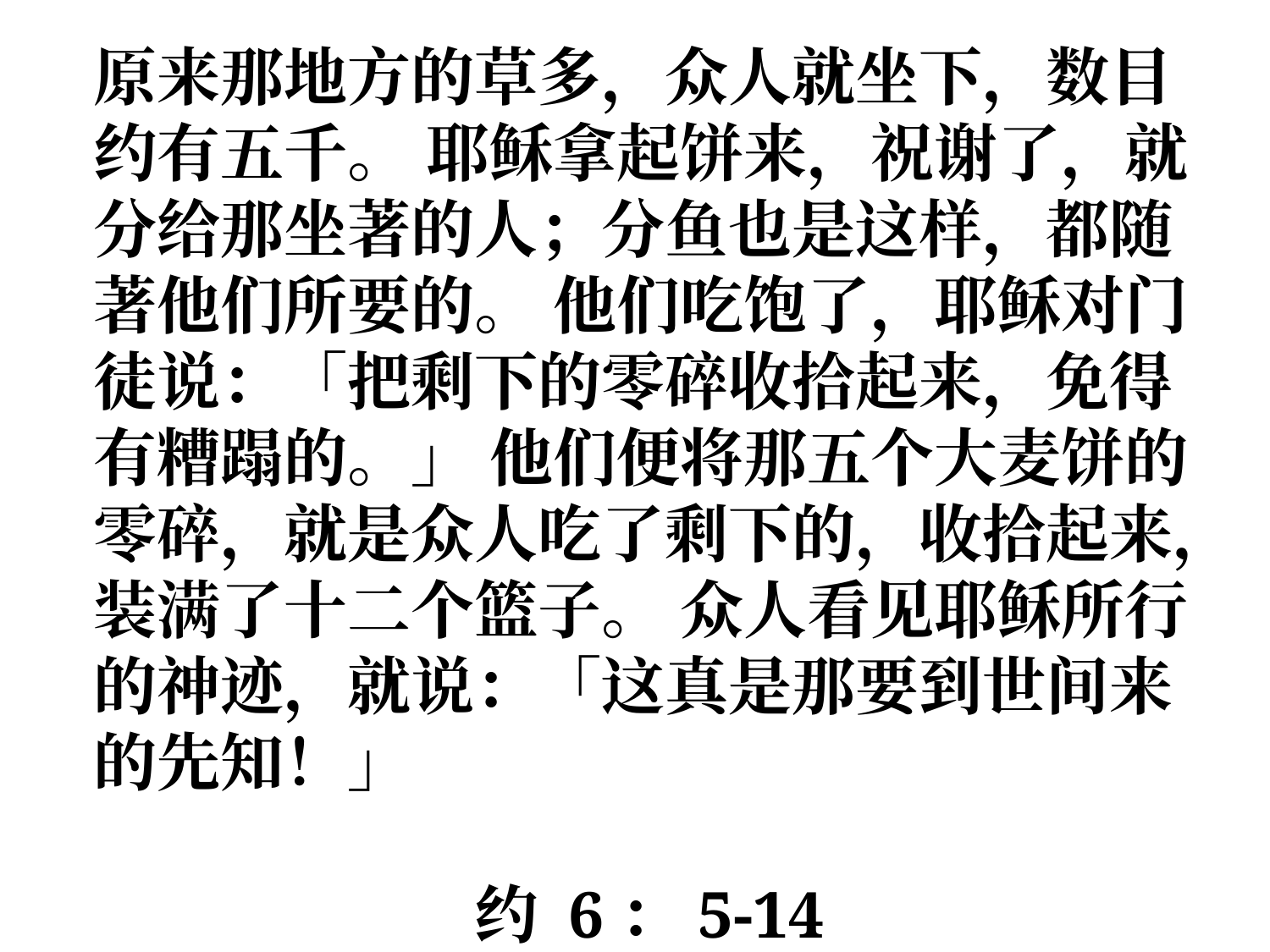

原来那地方的草多，众人就坐下，数目约有五千。 耶稣拿起饼来，祝谢了，就分给那坐著的人；分鱼也是这样，都随著他们所要的。 他们吃饱了，耶稣对门徒说：「把剩下的零碎收拾起来，免得有糟蹋的。」 他们便将那五个大麦饼的零碎，就是众人吃了剩下的，收拾起来，装满了十二个篮子。 众人看见耶稣所行的神迹，就说：「这真是那要到世间来的先知！」 																	约 6：5-14